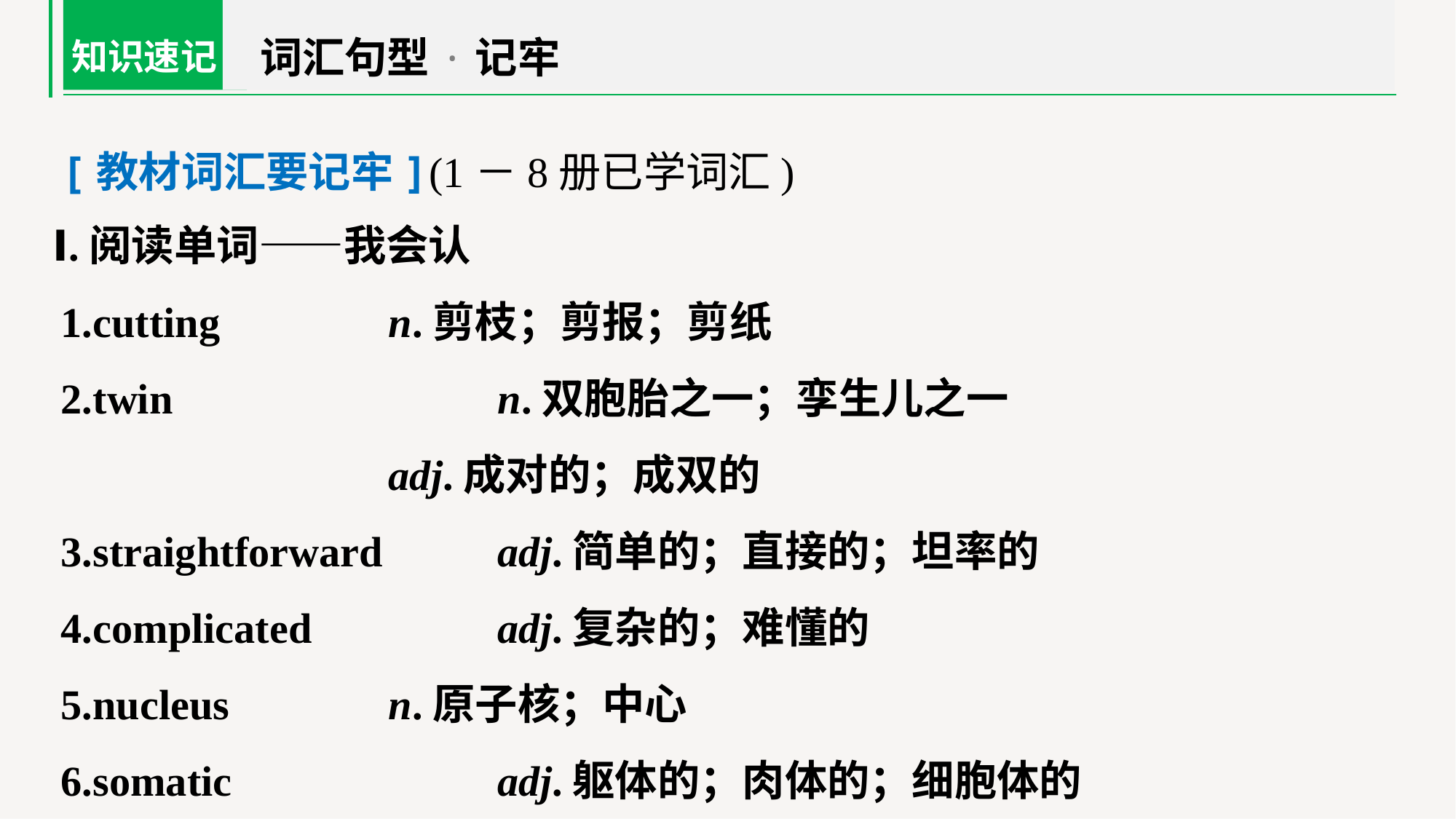

词汇句型·记牢
知识速记
[教材词汇要记牢](1－8册已学词汇)
Ⅰ.阅读单词——我会认
1.cutting 		n.剪枝；剪报；剪纸
2.twin 			n.双胞胎之一；孪生儿之一
			adj.成对的；成双的
3.straightforward 	adj.简单的；直接的；坦率的
4.complicated 		adj.复杂的；难懂的
5.nucleus 		n.原子核；中心
6.somatic 			adj.躯体的；肉体的；细胞体的